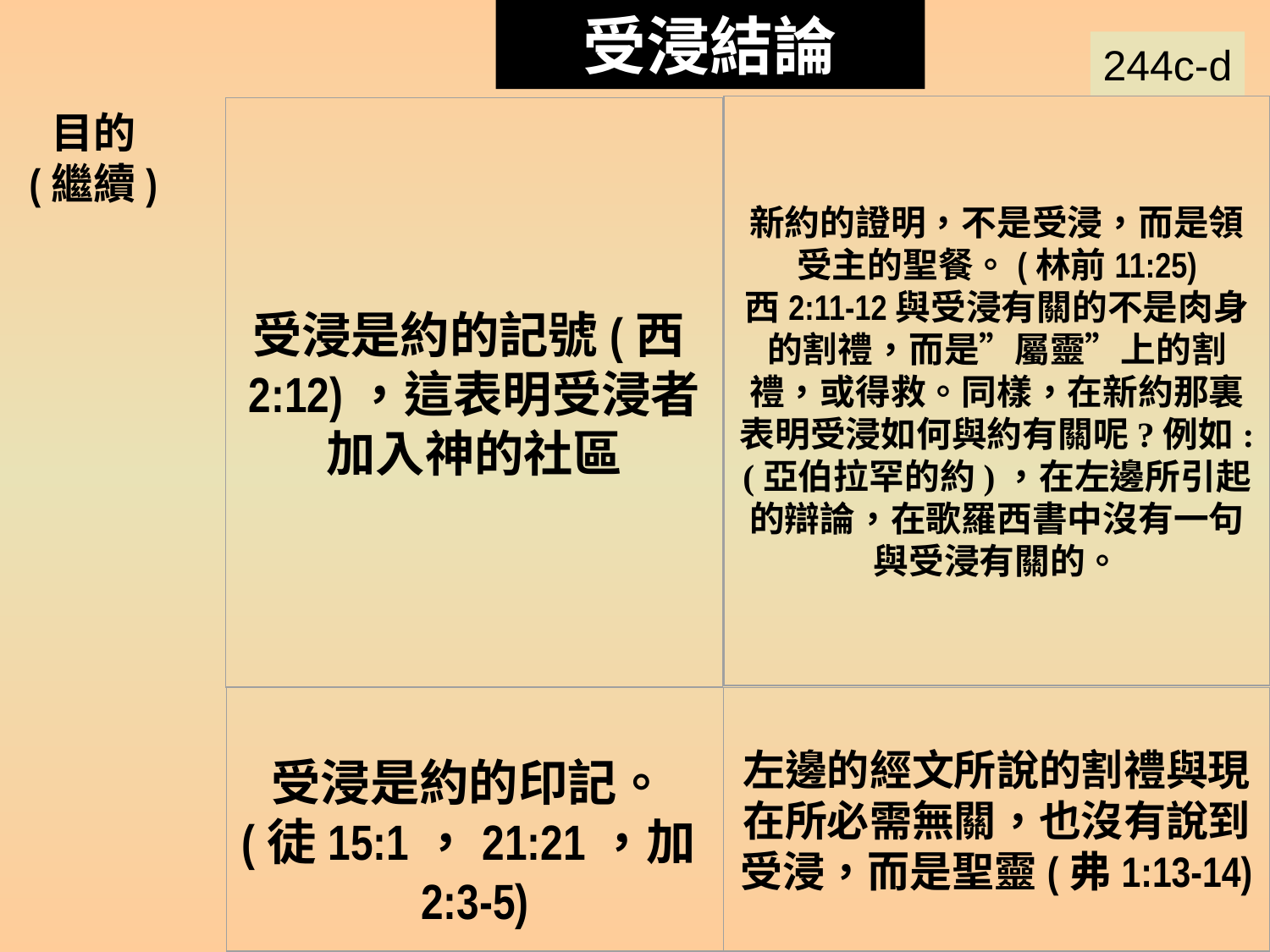

受浸結論
244c-d
Baptism Summary 2

新約的證明，不是受浸，而是領受主的聖餐。(林前11:25)
西2:11-12與受浸有關的不是肉身的割禮，而是”屬靈”上的割禮，或得救。同樣，在新約那裏表明受浸如何與約有關呢?例如:(亞伯拉罕的約)，在左邊所引起的辯論，在歌羅西書中沒有一句與受浸有關的。

受浸是約的記號(西2:12)，這表明受浸者加入神的社區
目的
(繼續)

受浸是約的印記。(徒15:1，21:21，加2:3-5)

左邊的經文所說的割禮與現在所必需無關，也沒有說到受浸，而是聖靈(弗1:13-14)